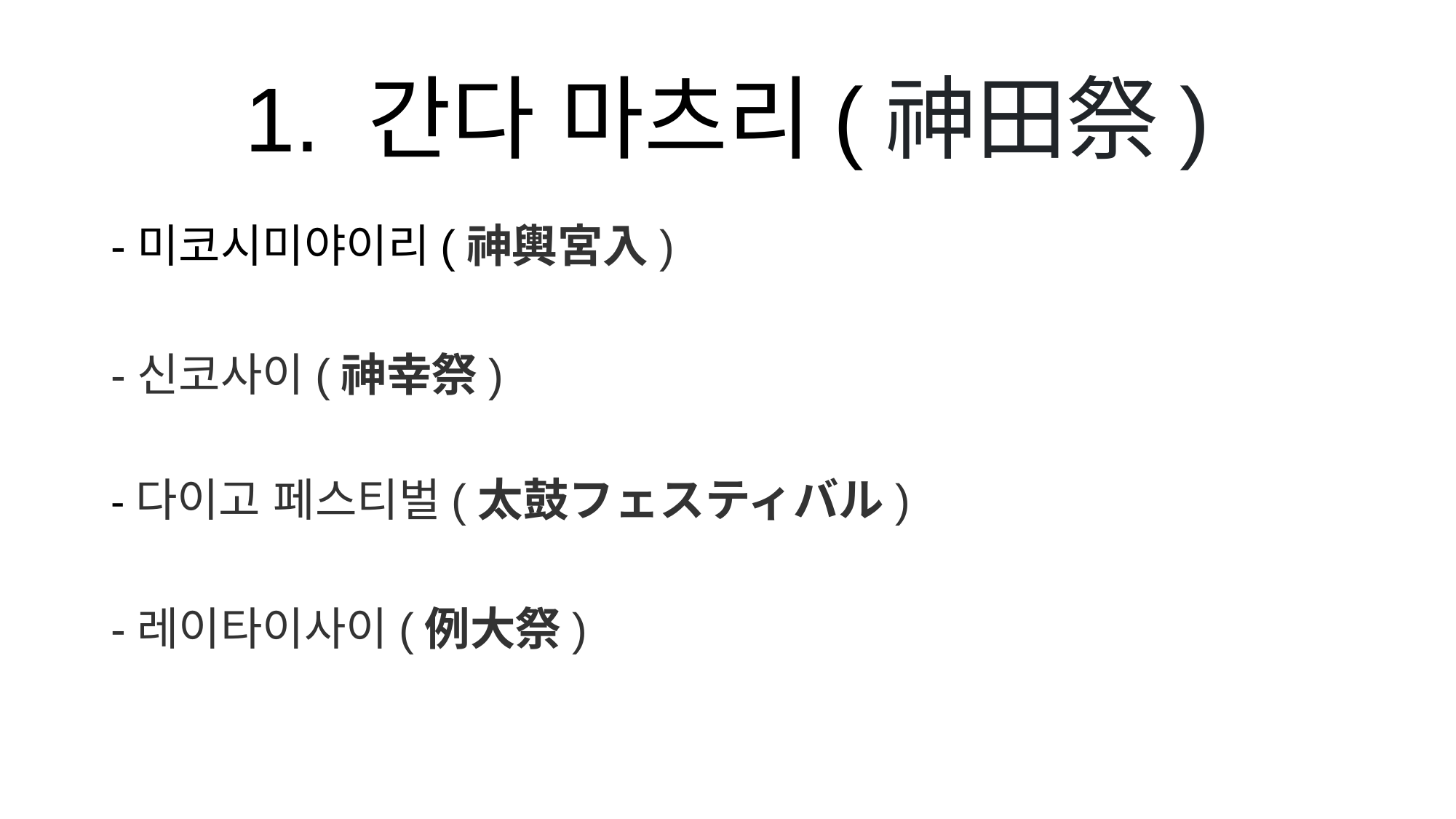

# 1. 간다 마츠리(神田祭)
-미코시미야이리(神輿宮入)

-신코사이(神幸祭)

-다이고 페스티벌(太鼓フェスティバル)

-레이타이사이(例大祭)